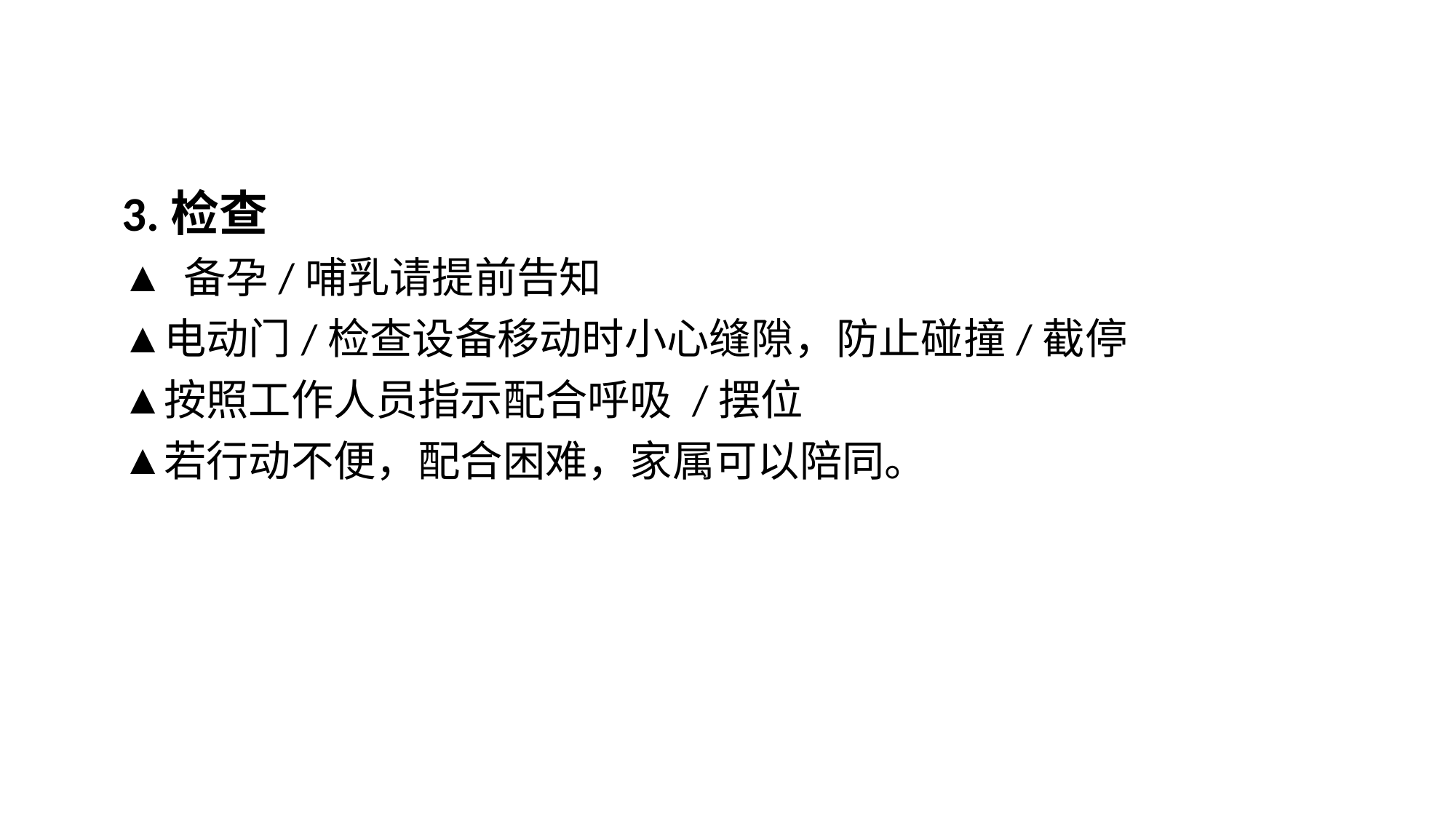

3.检查
 备孕/哺乳请提前告知
电动门/检查设备移动时小心缝隙，防止碰撞/截停
按照工作人员指示配合呼吸 /摆位
若行动不便，配合困难，家属可以陪同。